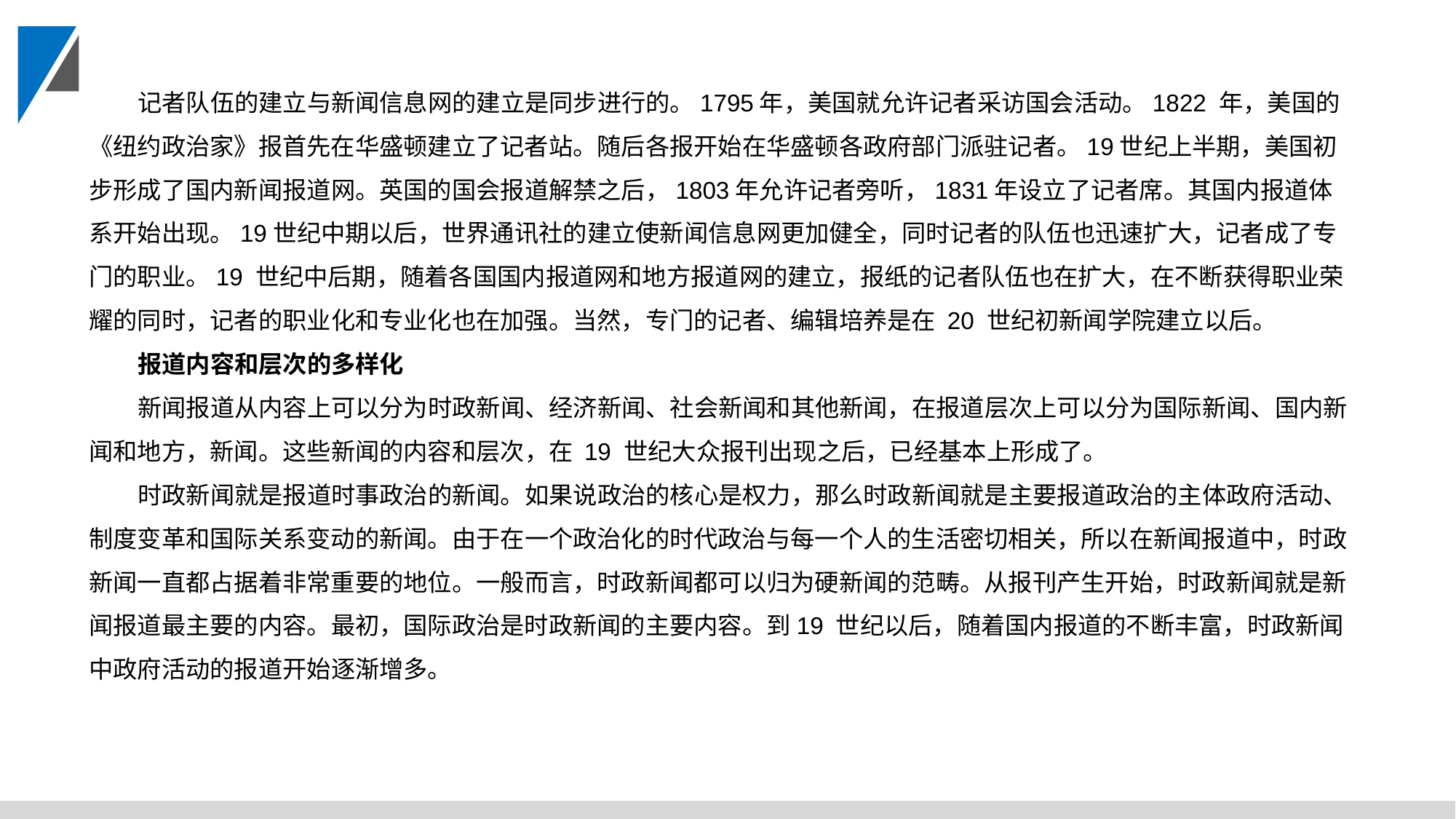

记者队伍的建立与新闻信息网的建立是同步进行的。1795年，美国就允许记者采访国会活动。1822 年，美国的《纽约政治家》报首先在华盛顿建立了记者站。随后各报开始在华盛顿各政府部门派驻记者。19世纪上半期，美国初步形成了国内新闻报道网。英国的国会报道解禁之后，1803年允许记者旁听，1831年设立了记者席。其国内报道体系开始出现。19世纪中期以后，世界通讯社的建立使新闻信息网更加健全，同时记者的队伍也迅速扩大，记者成了专门的职业。19 世纪中后期，随着各国国内报道网和地方报道网的建立，报纸的记者队伍也在扩大，在不断获得职业荣耀的同时，记者的职业化和专业化也在加强。当然，专门的记者、编辑培养是在 20 世纪初新闻学院建立以后。
报道内容和层次的多样化
新闻报道从内容上可以分为时政新闻、经济新闻、社会新闻和其他新闻，在报道层次上可以分为国际新闻、国内新闻和地方，新闻。这些新闻的内容和层次，在 19 世纪大众报刊出现之后，已经基本上形成了。
时政新闻就是报道时事政治的新闻。如果说政治的核心是权力，那么时政新闻就是主要报道政治的主体政府活动、制度变革和国际关系变动的新闻。由于在一个政治化的时代政治与每一个人的生活密切相关，所以在新闻报道中，时政新闻一直都占据着非常重要的地位。一般而言，时政新闻都可以归为硬新闻的范畴。从报刊产生开始，时政新闻就是新闻报道最主要的内容。最初，国际政治是时政新闻的主要内容。到19 世纪以后，随着国内报道的不断丰富，时政新闻中政府活动的报道开始逐渐增多。